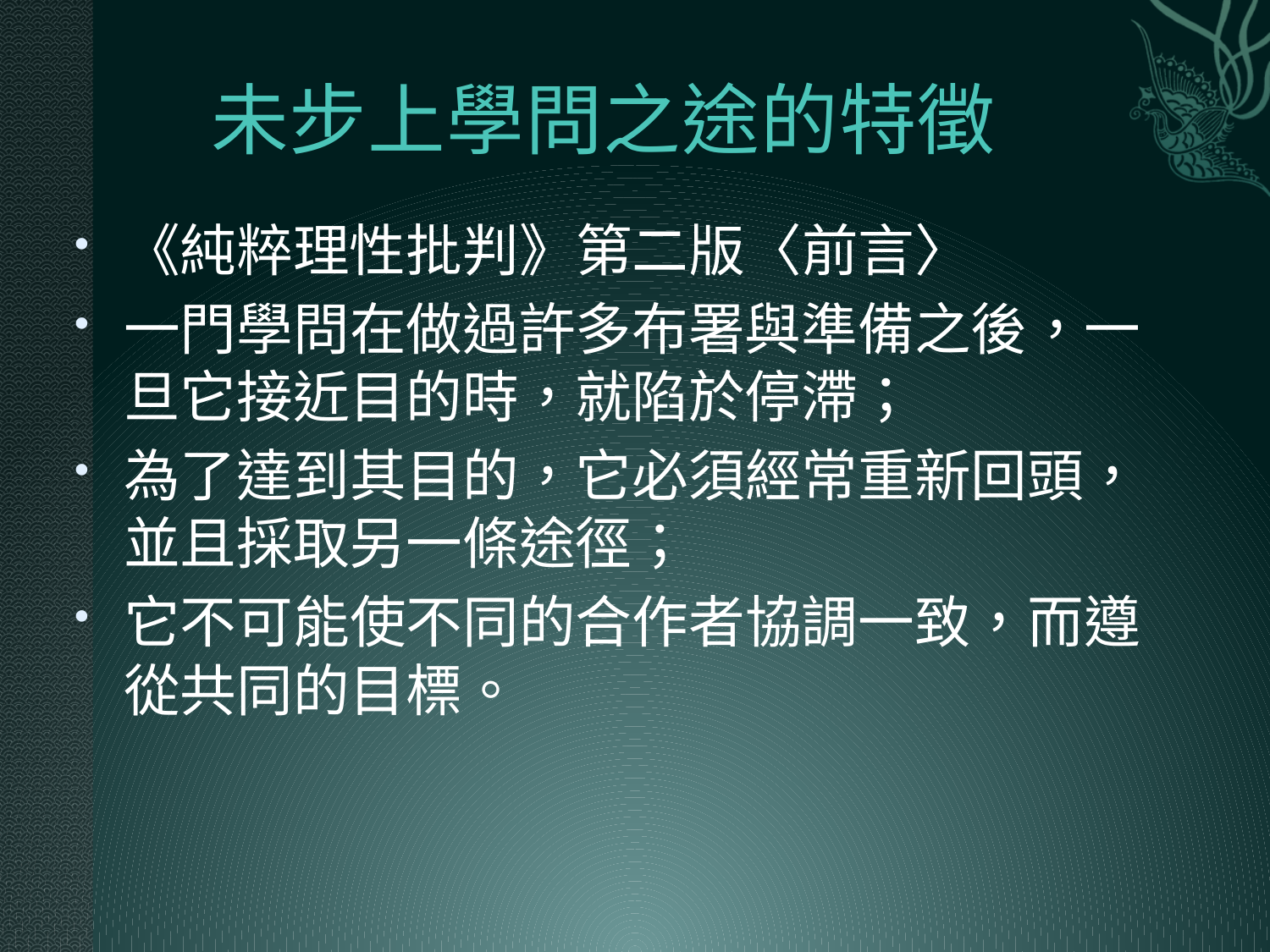

# 未步上學問之途的特徵
《純粹理性批判》第二版〈前言〉
一門學問在做過許多布署與準備之後，一旦它接近目的時，就陷於停滯；
為了達到其目的，它必須經常重新回頭，並且採取另一條途徑；
它不可能使不同的合作者協調一致，而遵從共同的目標。